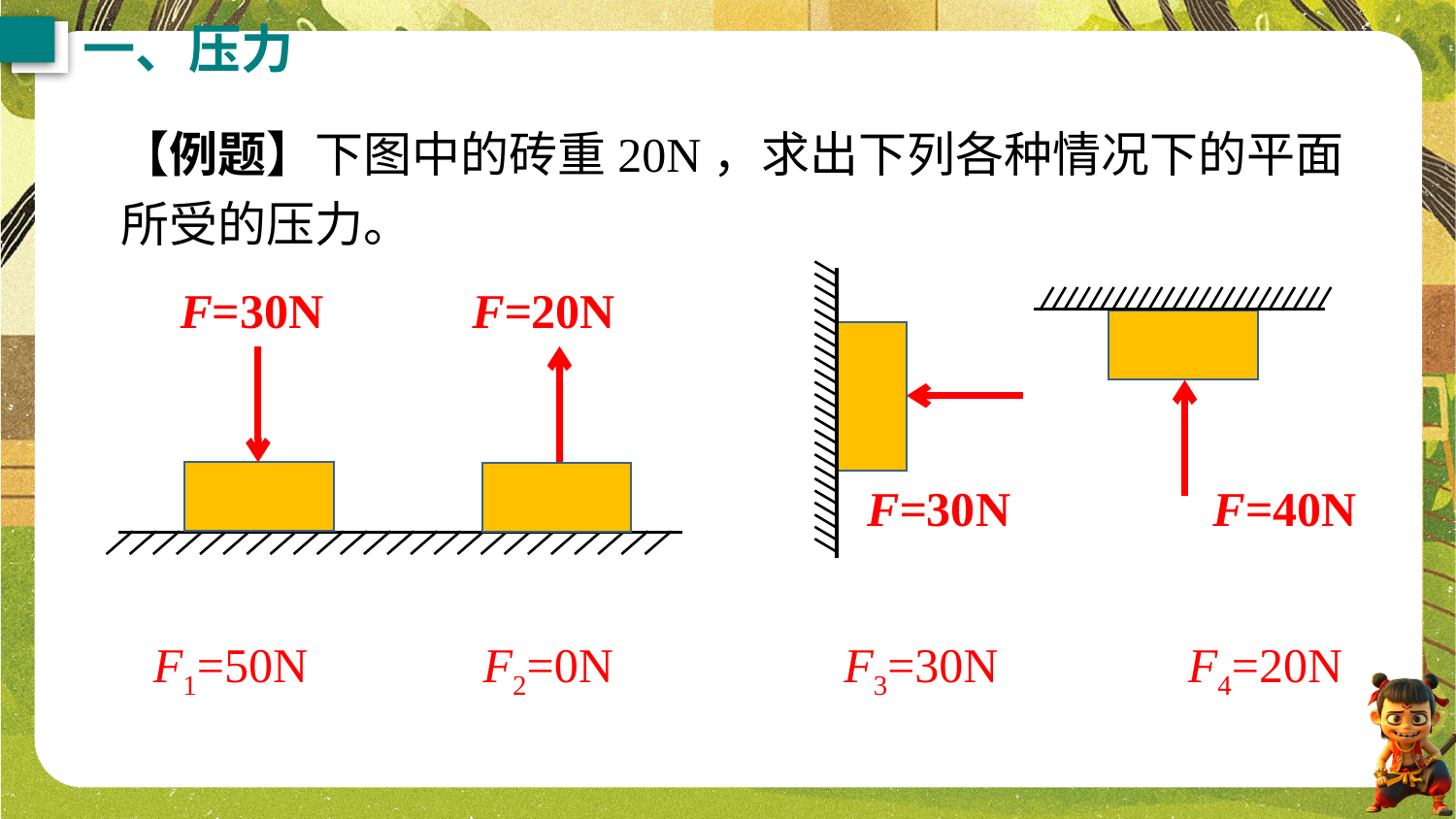

一、压力

【例题】下图中的砖重20N，求出下列各种情况下的平面所受的压力。
F=30N
F=20N

F=30N
F=40N
F1=50N
F2=0N
F3=30N
F4=20N